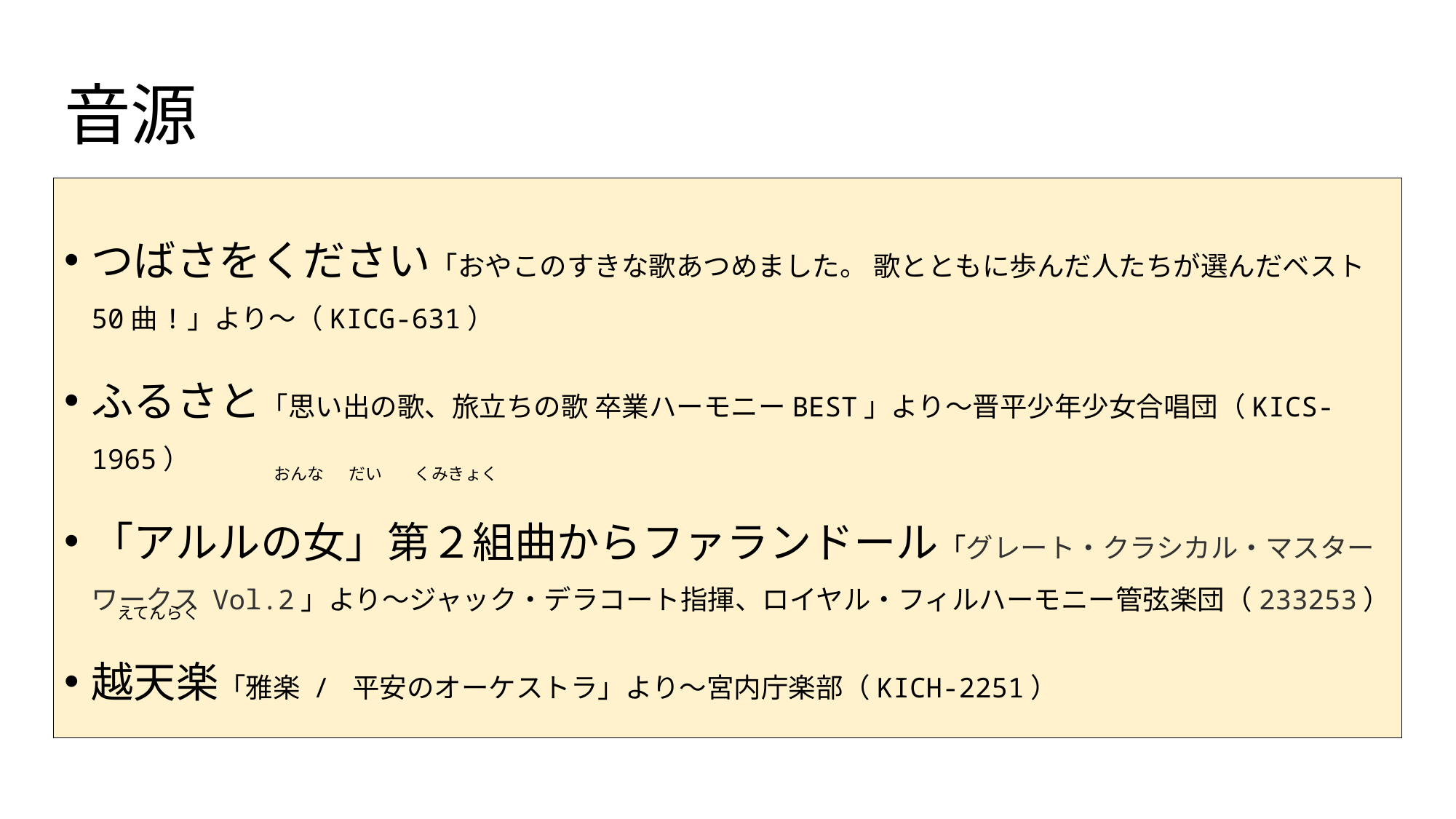

# 音源
つばさをください「おやこのすきな歌あつめました。 歌とともに歩んだ人たちが選んだベスト50曲!」より～（KICG-631）
ふるさと「思い出の歌、旅立ちの歌 卒業ハーモニーBEST」より～晋平少年少女合唱団（KICS-1965）
「アルルの女」第２組曲からファランドール「グレート・クラシカル・マスターワークス Vol.2」より～ジャック・デラコート指揮、ロイヤル・フィルハーモニー管弦楽団（233253）
越天楽「雅楽 / 平安のオーケストラ」より～宮内庁楽部（KICH-2251）
おんな　  だい　    くみきょく
えてんらく